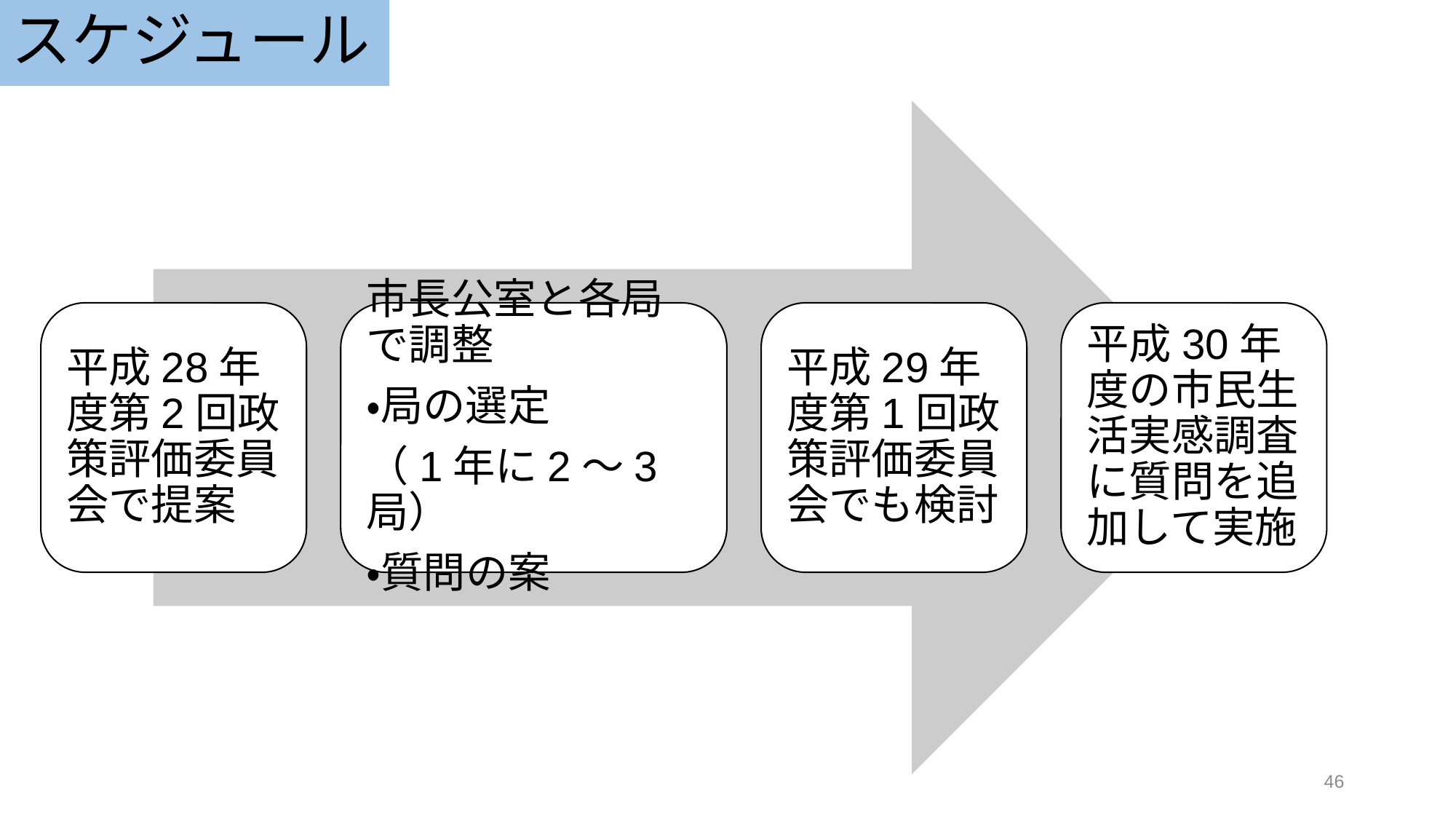

スケジュール
平成28年度第2回政策評価委員会で提案
市長公室と各局で調整
・局の選定
（1年に2～3局）
・質問の案
平成29年度第1回政策評価委員会でも検討
平成30年度の市民生活実感調査に質問を追加して実施
46